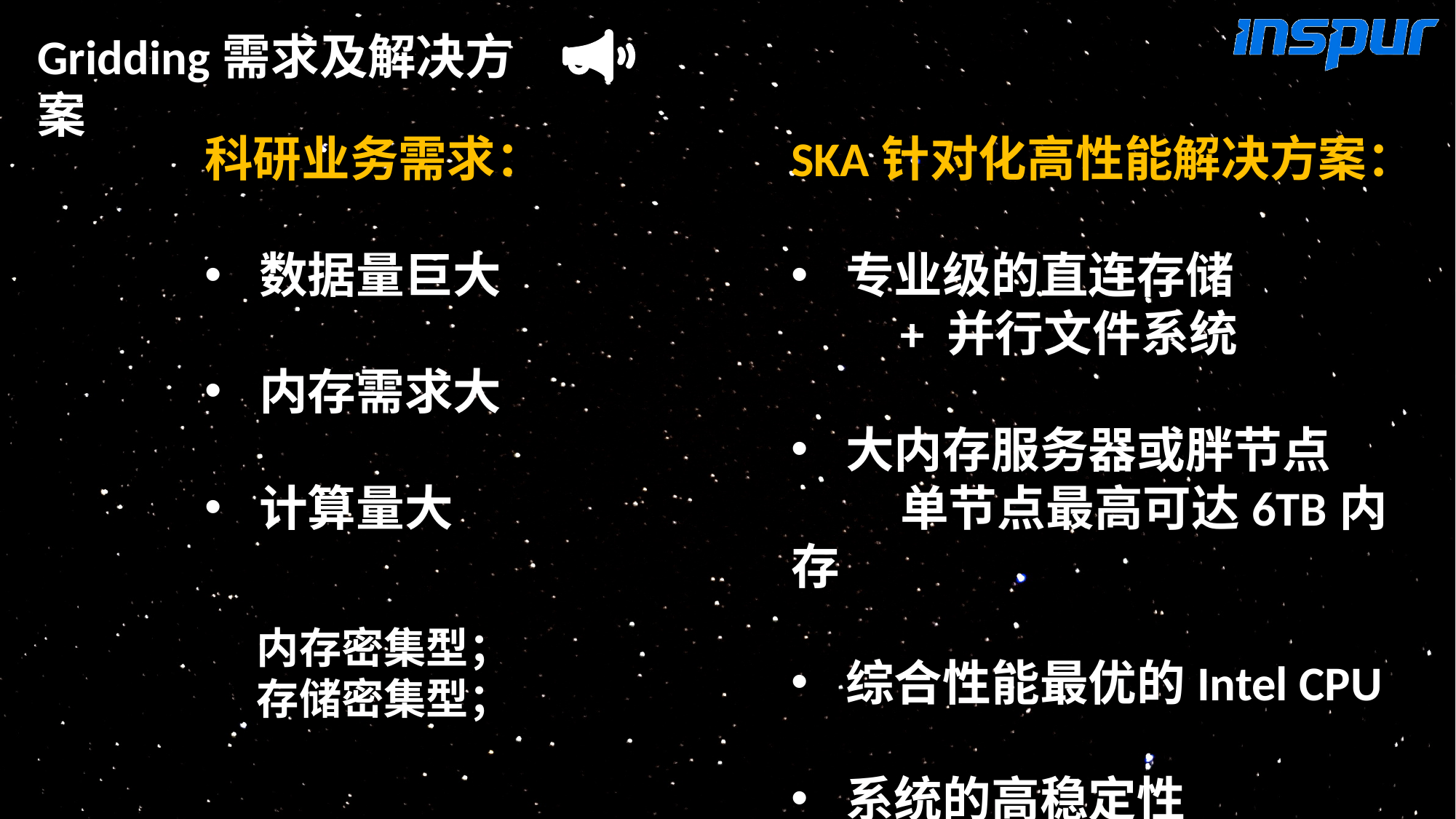

Gridding需求及解决方案

科研业务需求：

数据量巨大

内存需求大

计算量大

SKA针对化高性能解决方案：

专业级的直连存储
	+ 并行文件系统

大内存服务器或胖节点
	单节点最高可达6TB内存

综合性能最优的Intel CPU

系统的高稳定性
内存密集型；
存储密集型；